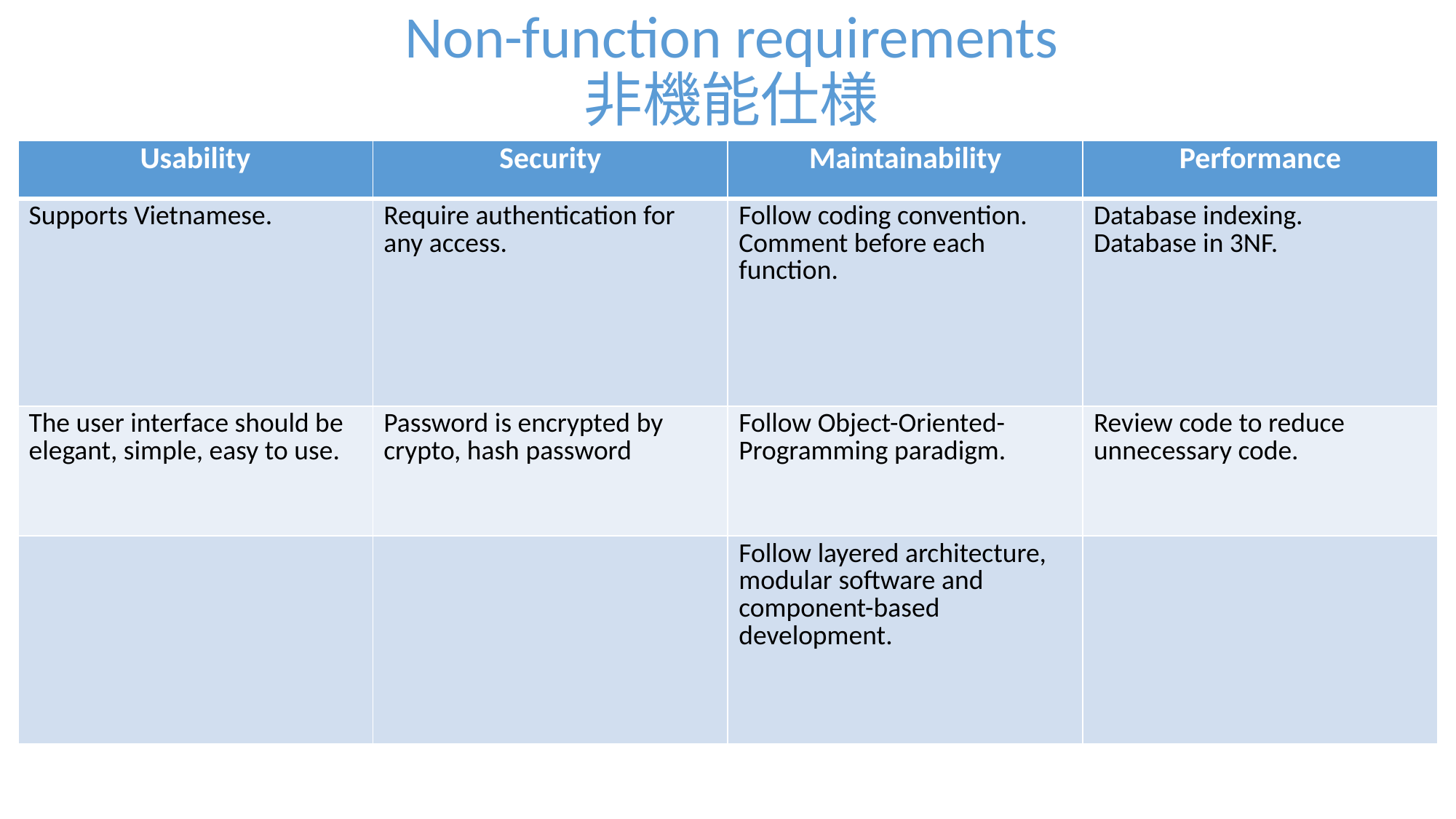

Non-function requirements
非機能仕様
| Usability | Security | Maintainability | Performance |
| --- | --- | --- | --- |
| Supports Vietnamese. | Require authentication for any access. | Follow coding convention. Comment before each function. | Database indexing. Database in 3NF. |
| The user interface should be elegant, simple, easy to use. | Password is encrypted by crypto, hash password | Follow Object-Oriented-Programming paradigm. | Review code to reduce unnecessary code. |
|  |  | Follow layered architecture, modular software and component-based development. |  |